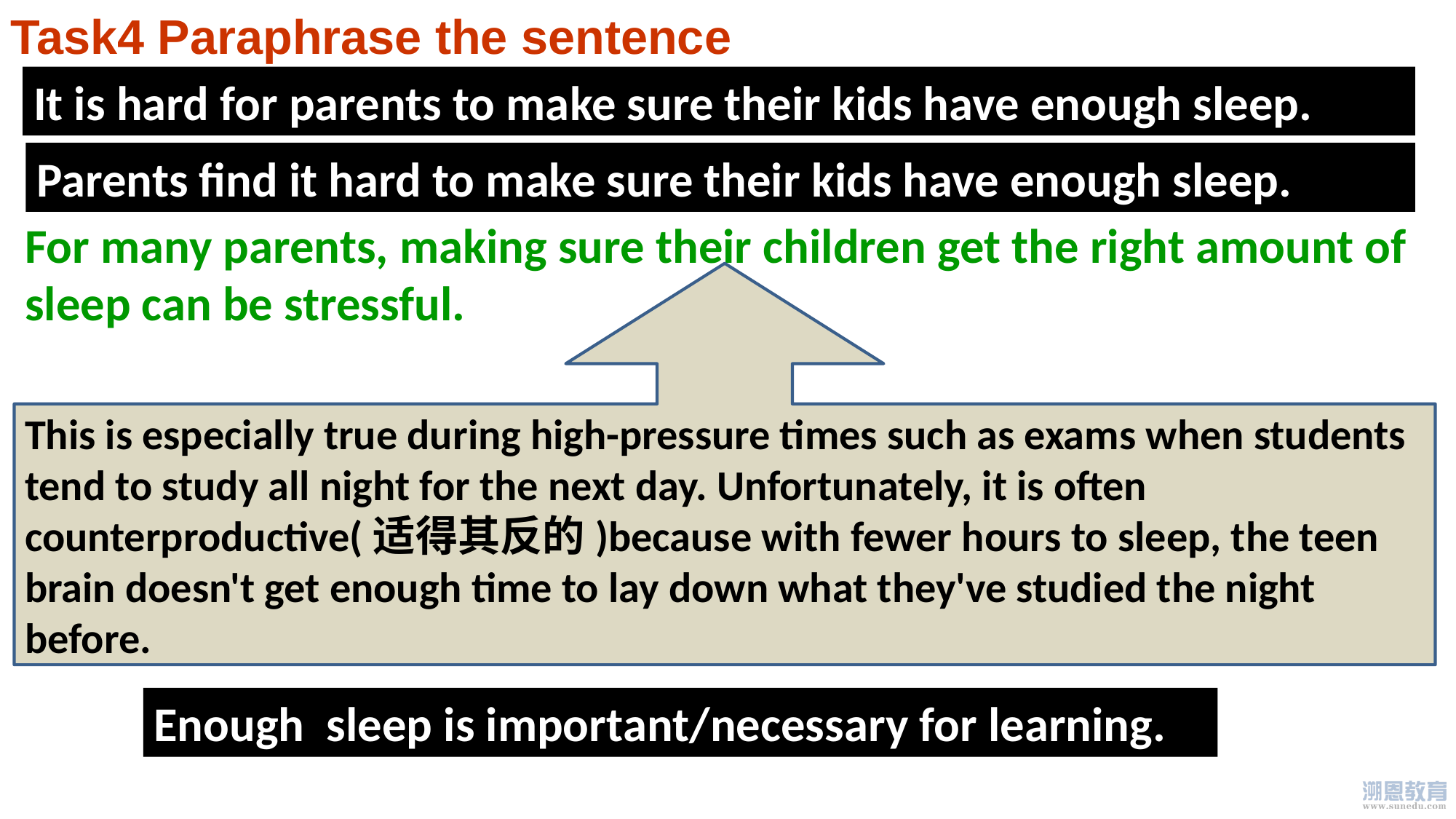

Task4 Paraphrase the sentence
It is hard for parents to make sure their kids have enough sleep.
Parents find it hard to make sure their kids have enough sleep.
For many parents, making sure their children get the right amount of sleep can be stressful.
This is especially true during high-pressure times such as exams when students tend to study all night for the next day. Unfortunately, it is often counterproductive(适得其反的)because with fewer hours to sleep, the teen brain doesn't get enough time to lay down what they've studied the night before.
Enough  sleep is important/necessary for learning.